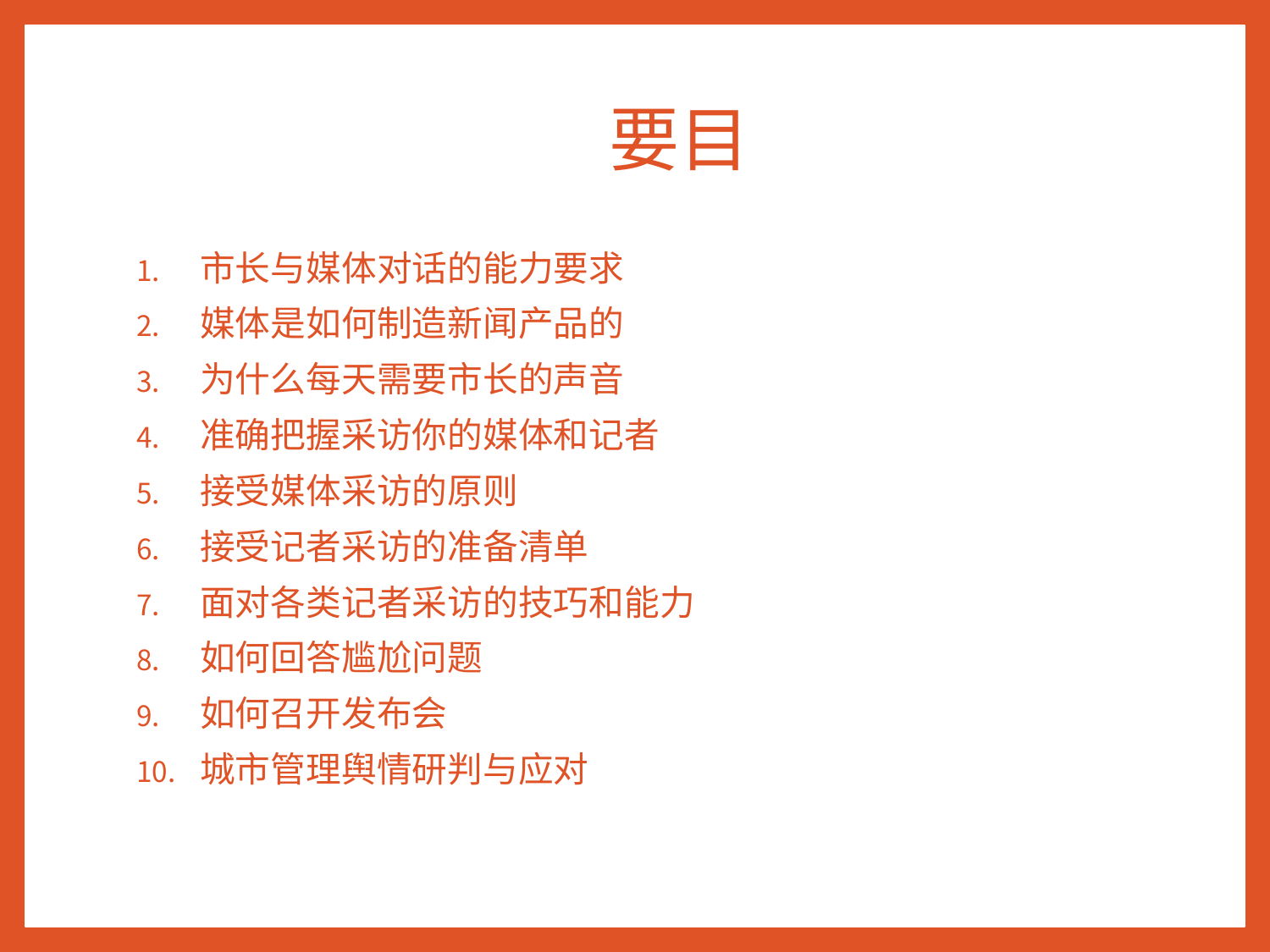

# 要目
市长与媒体对话的能力要求
媒体是如何制造新闻产品的
为什么每天需要市长的声音
准确把握采访你的媒体和记者
接受媒体采访的原则
接受记者采访的准备清单
面对各类记者采访的技巧和能力
如何回答尴尬问题
如何召开发布会
城市管理舆情研判与应对